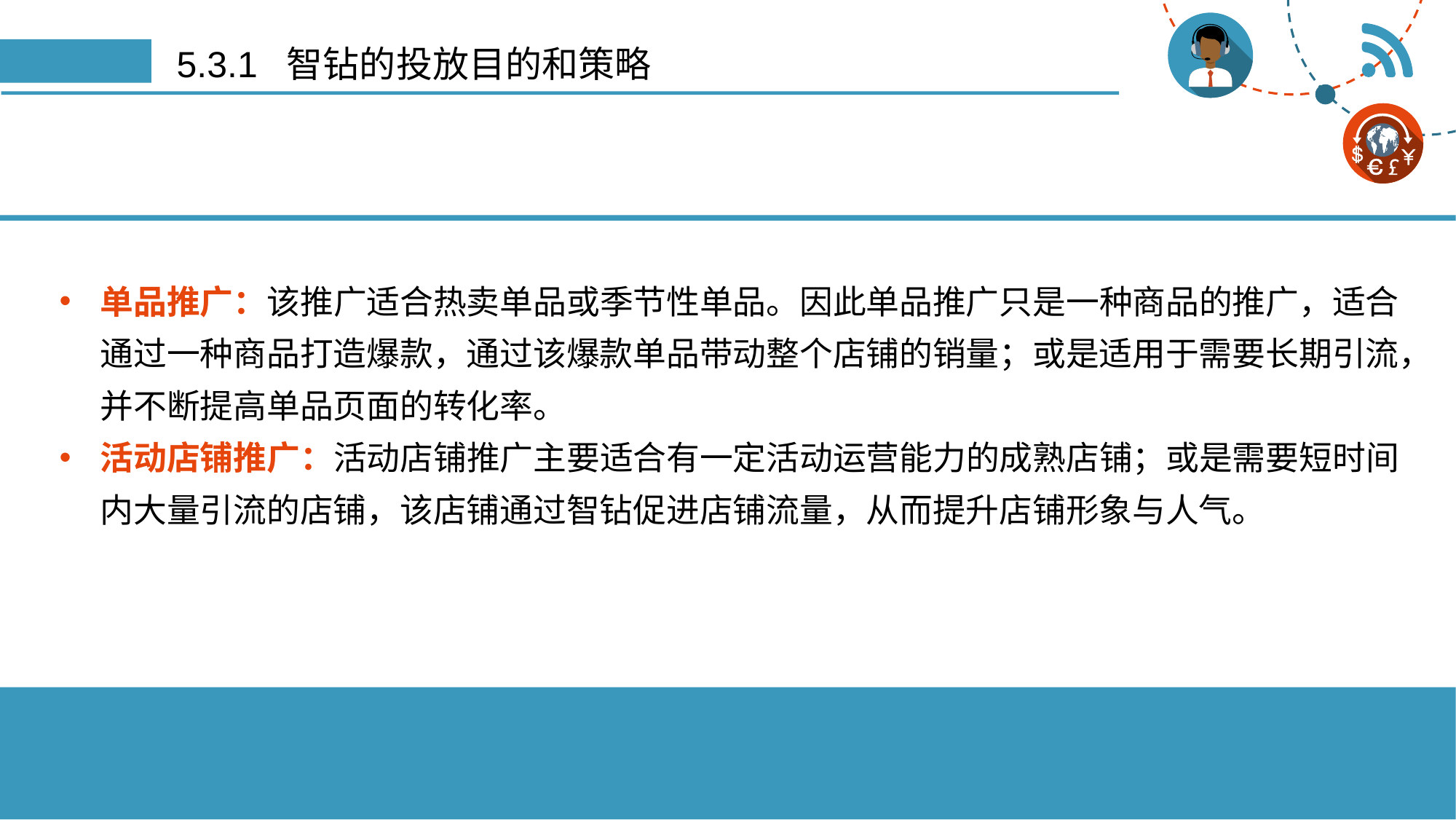

# 5.3.1  智钻的投放目的和策略

单品推广：该推广适合热卖单品或季节性单品。因此单品推广只是一种商品的推广，适合通过一种商品打造爆款，通过该爆款单品带动整个店铺的销量；或是适用于需要长期引流，并不断提高单品页面的转化率。
活动店铺推广：活动店铺推广主要适合有一定活动运营能力的成熟店铺；或是需要短时间内大量引流的店铺，该店铺通过智钻促进店铺流量，从而提升店铺形象与人气。